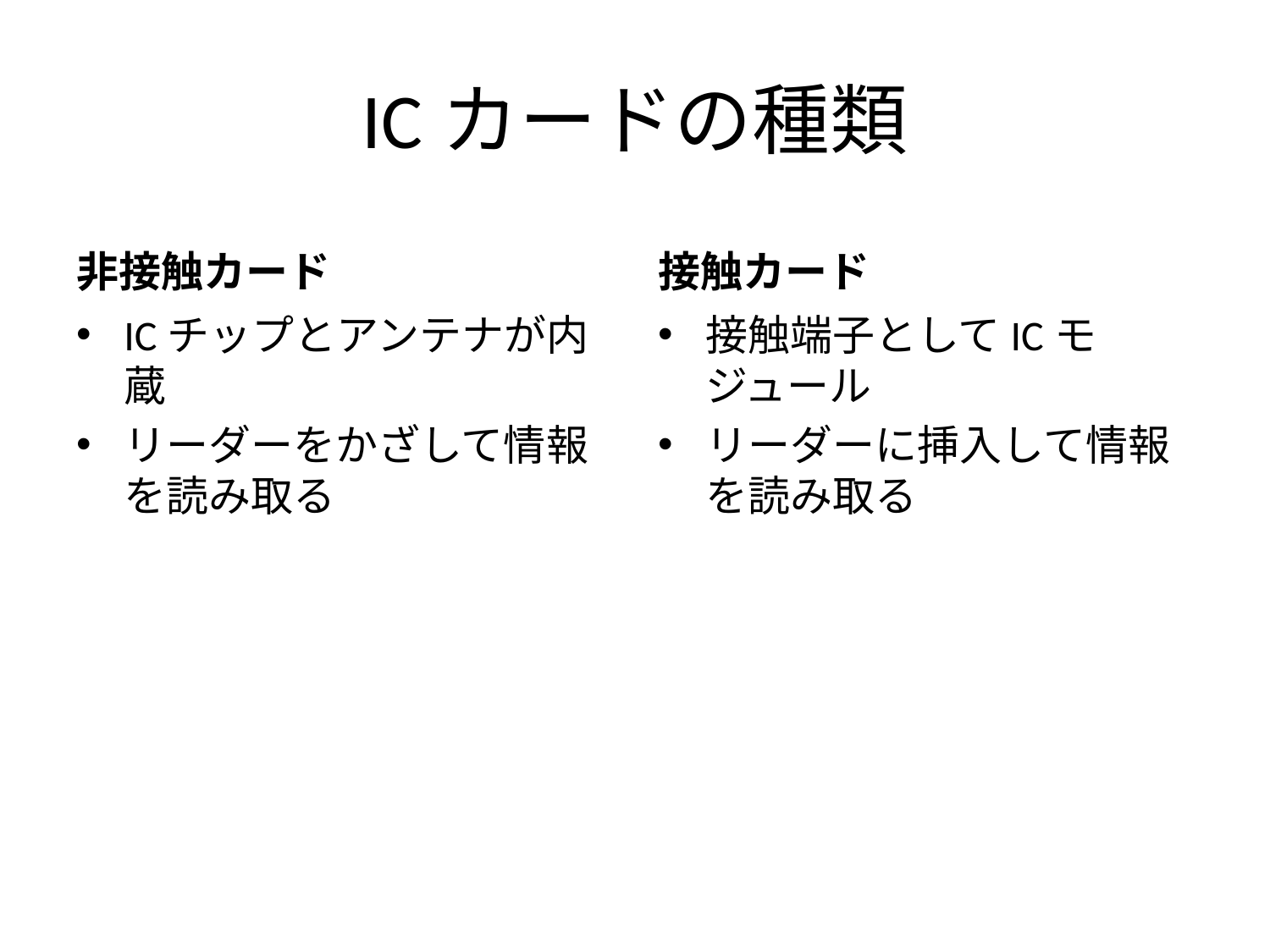

# ICカードの種類
非接触カード
接触カード
ICチップとアンテナが内蔵
リーダーをかざして情報を読み取る
接触端子としてICモジュール
リーダーに挿入して情報を読み取る